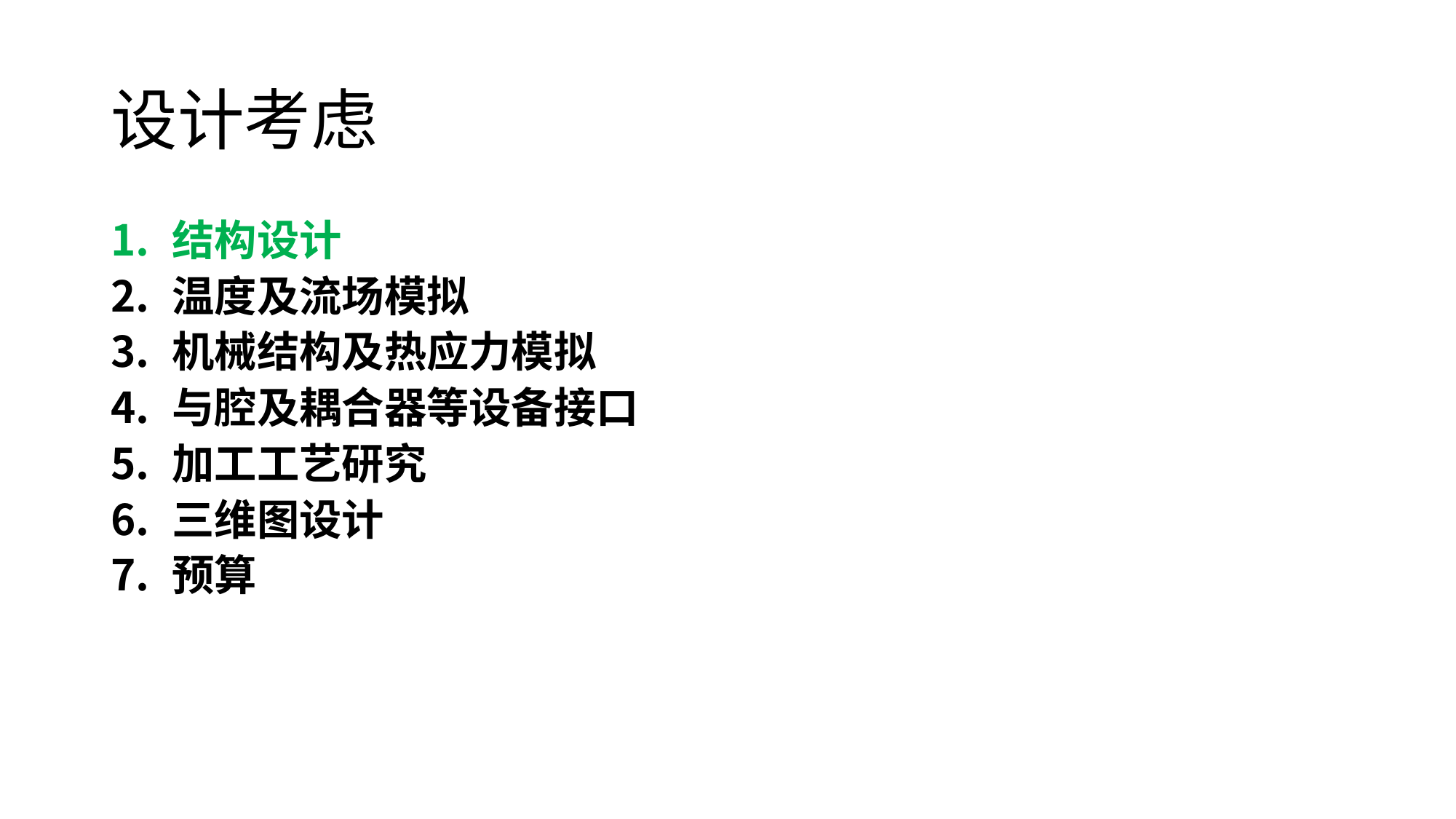

# 设计考虑
结构设计
温度及流场模拟
机械结构及热应力模拟
与腔及耦合器等设备接口
加工工艺研究
三维图设计
预算